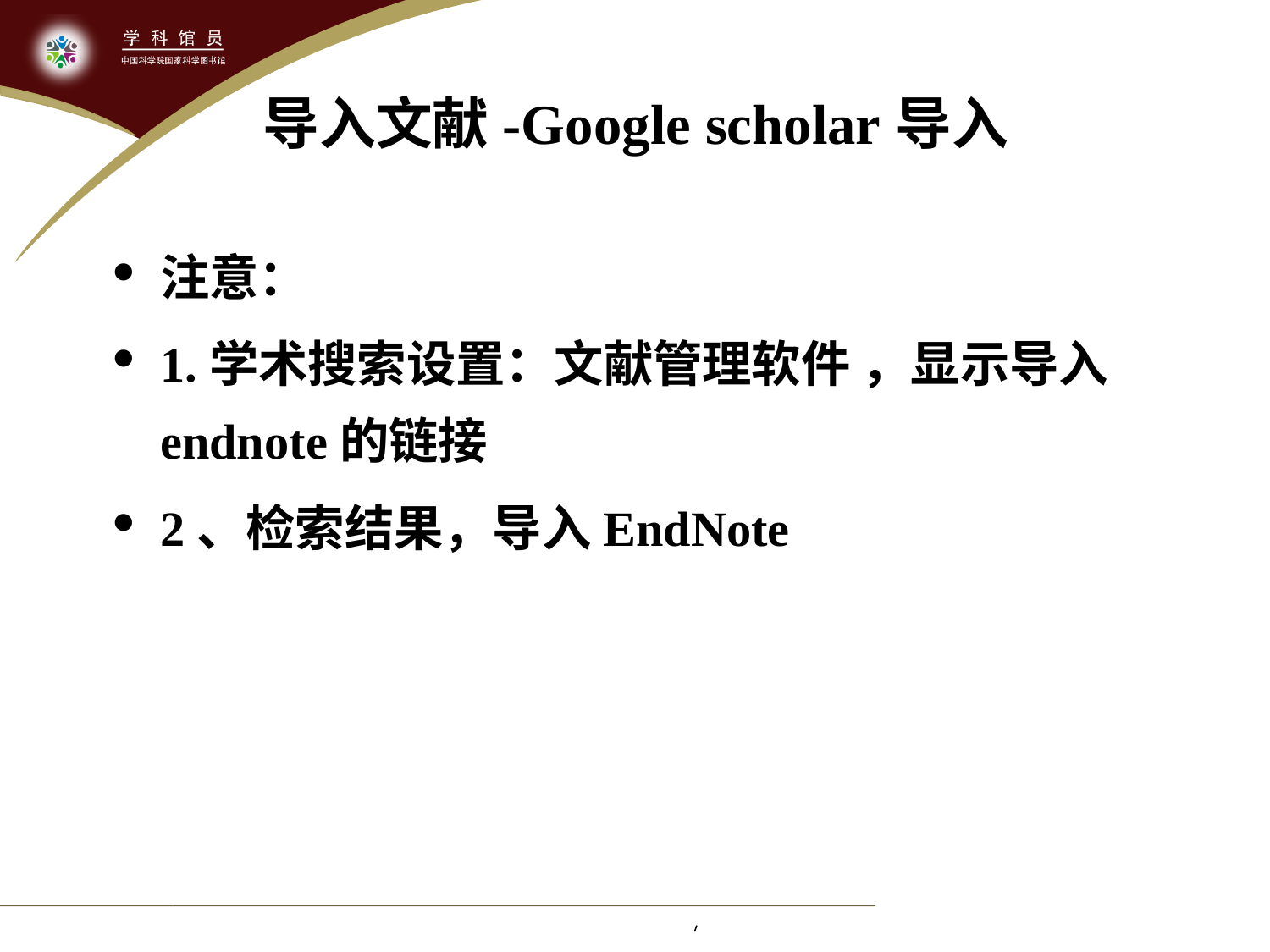

# 导入文献-Google scholar导入
注意：
1.学术搜索设置：文献管理软件 ，显示导入endnote的链接
2、检索结果，导入EndNote